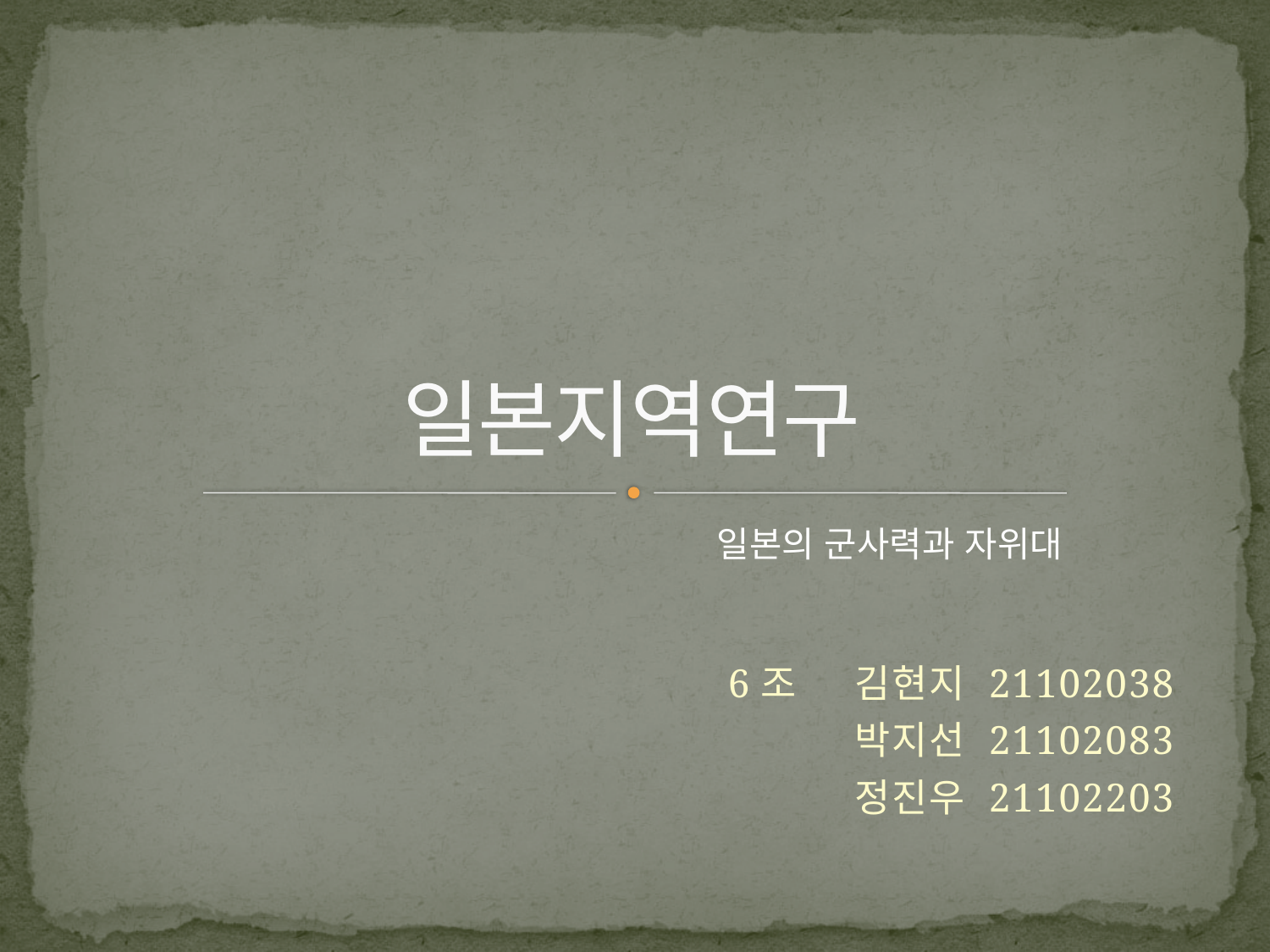

# 일본지역연구
일본의 군사력과 자위대
6조	김현지 21102038
	박지선 21102083
	정진우 21102203